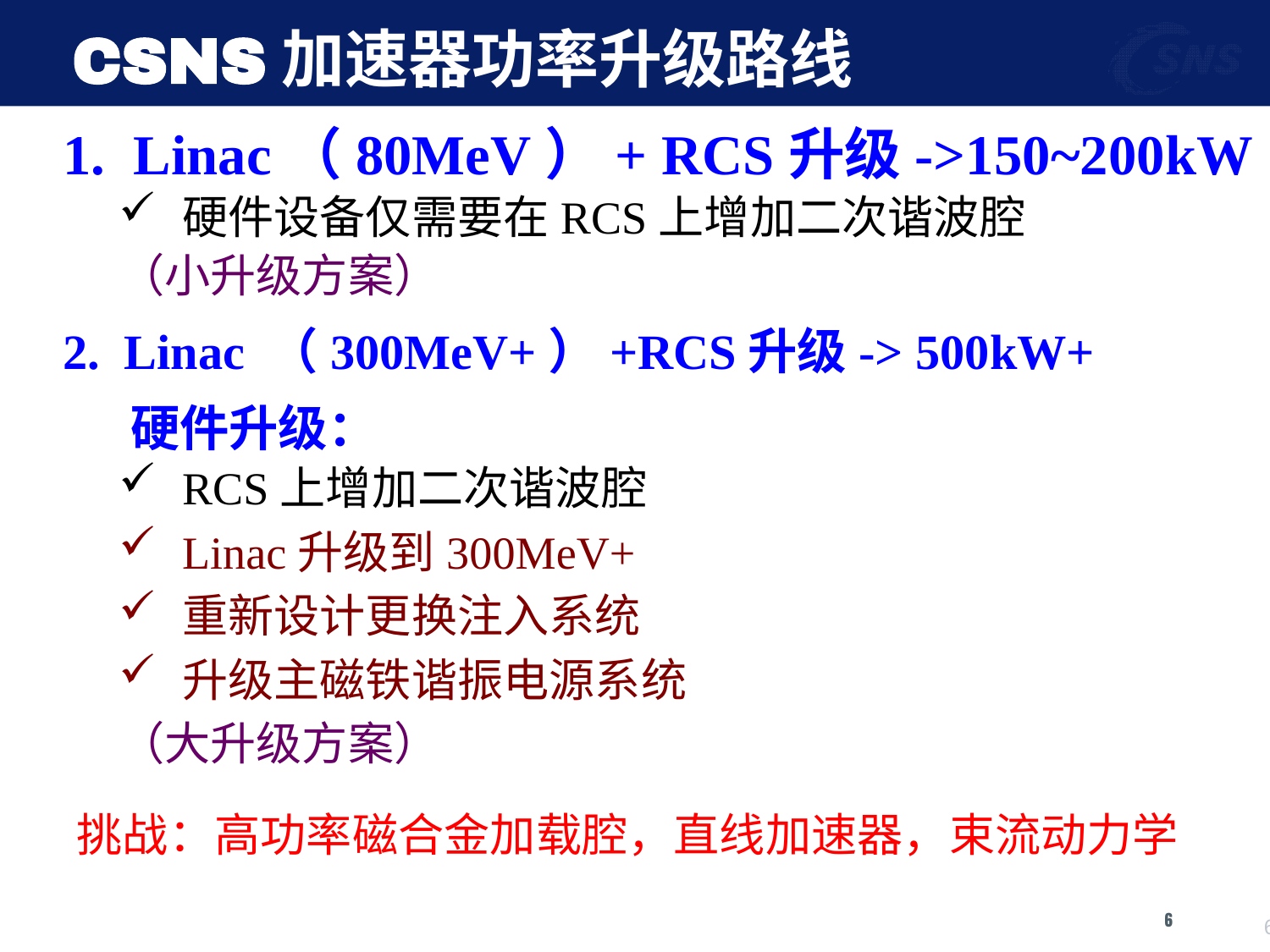

# CSNS加速器功率升级路线
1.  Linac（80MeV）+ RCS升级->150~200kW
硬件设备仅需要在RCS上增加二次谐波腔
（小升级方案）
2.  Linac （300MeV+）+RCS升级-> 500kW+
     硬件升级：
RCS上增加二次谐波腔
Linac升级到300MeV+
重新设计更换注入系统
升级主磁铁谐振电源系统
（大升级方案）
挑战：高功率磁合金加载腔，直线加速器，束流动力学

6
6